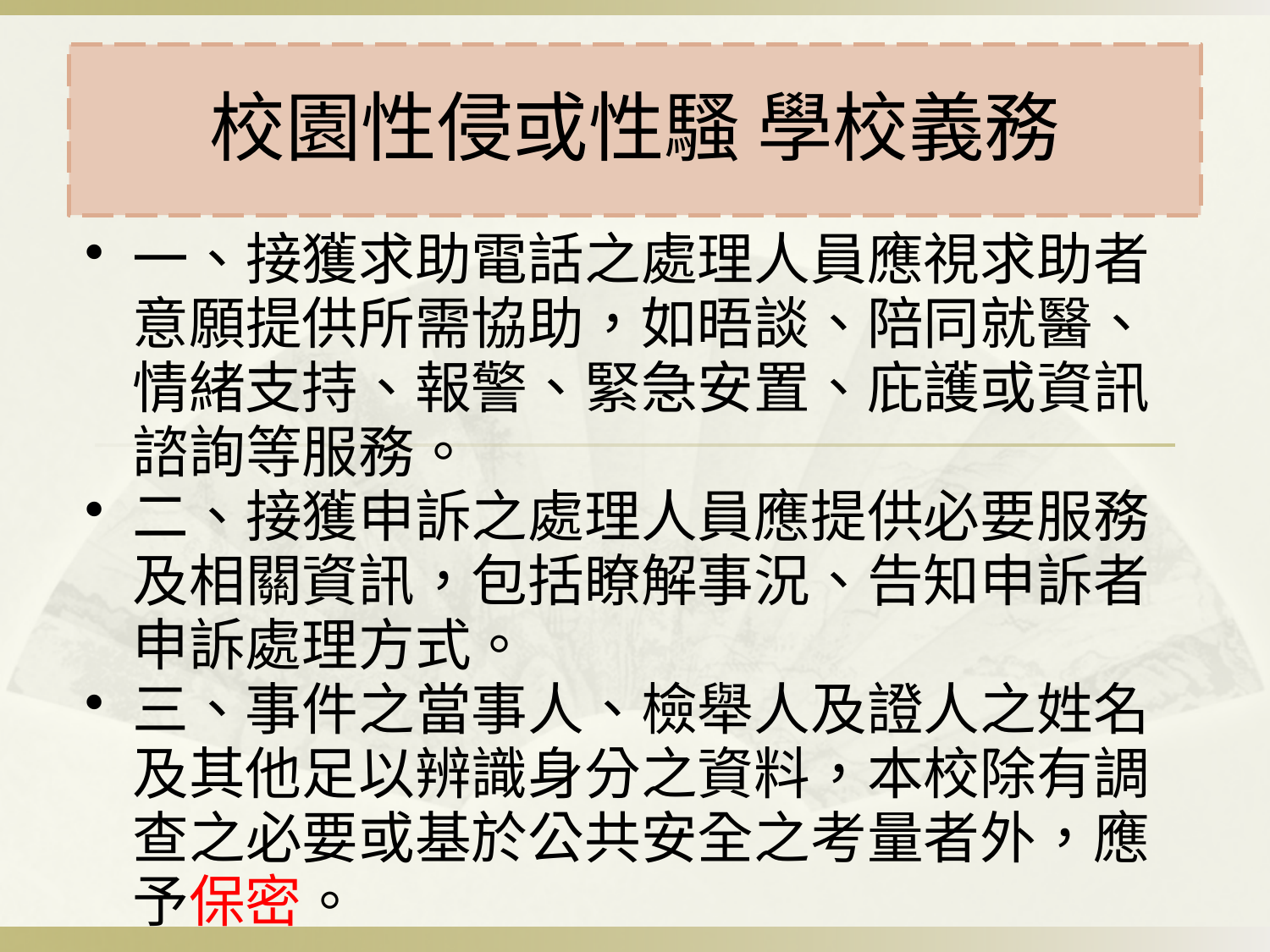

# 校園性侵或性騷 學校義務
一、接獲求助電話之處理人員應視求助者意願提供所需協助，如晤談、陪同就醫、情緒支持、報警、緊急安置、庇護或資訊諮詢等服務。
二、接獲申訴之處理人員應提供必要服務及相關資訊，包括瞭解事況、告知申訴者申訴處理方式。
三、事件之當事人、檢舉人及證人之姓名及其他足以辨識身分之資料，本校除有調查之必要或基於公共安全之考量者外，應予保密。